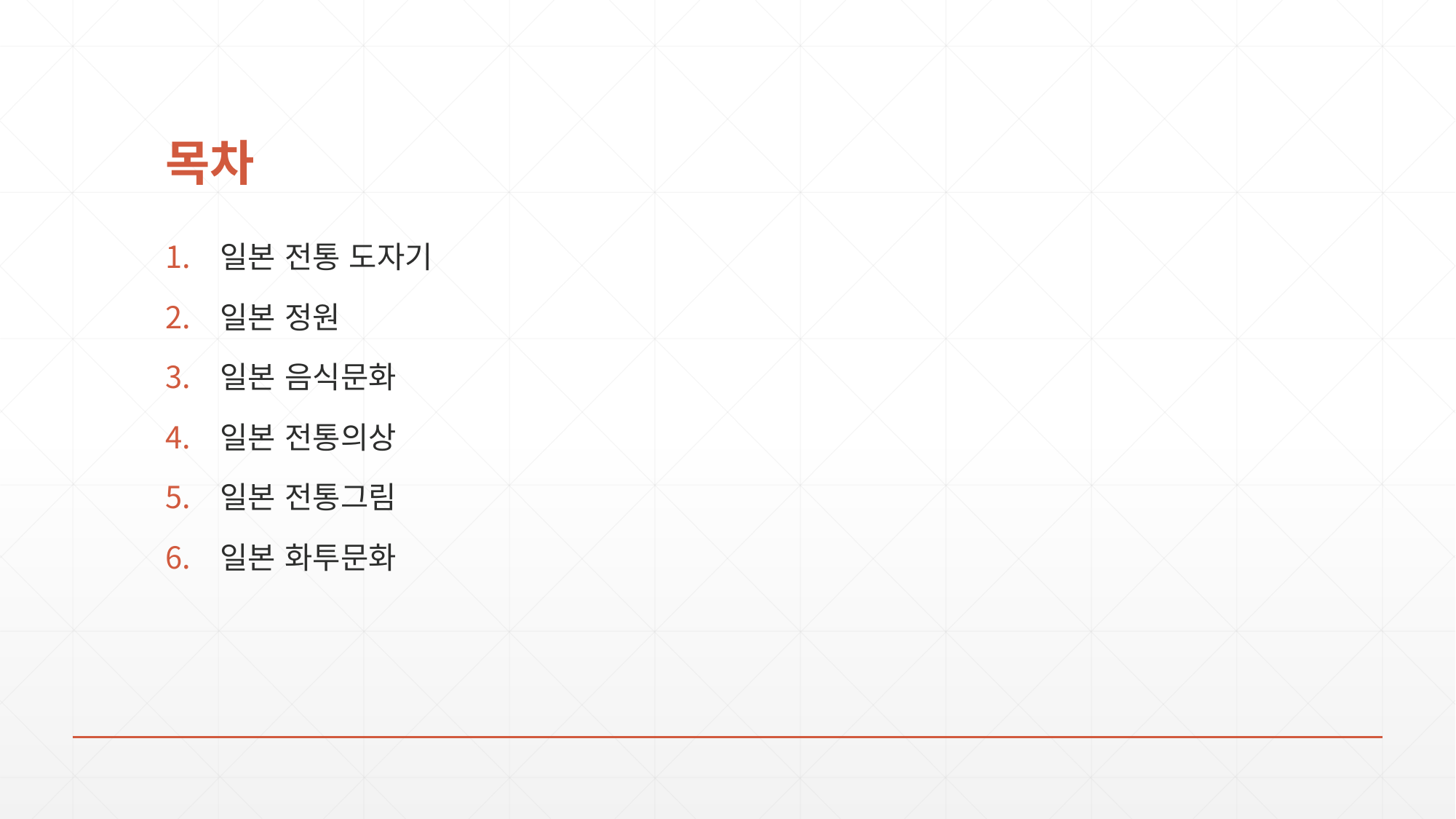

# 목차
일본 전통 도자기
일본 정원
일본 음식문화
일본 전통의상
일본 전통그림
일본 화투문화